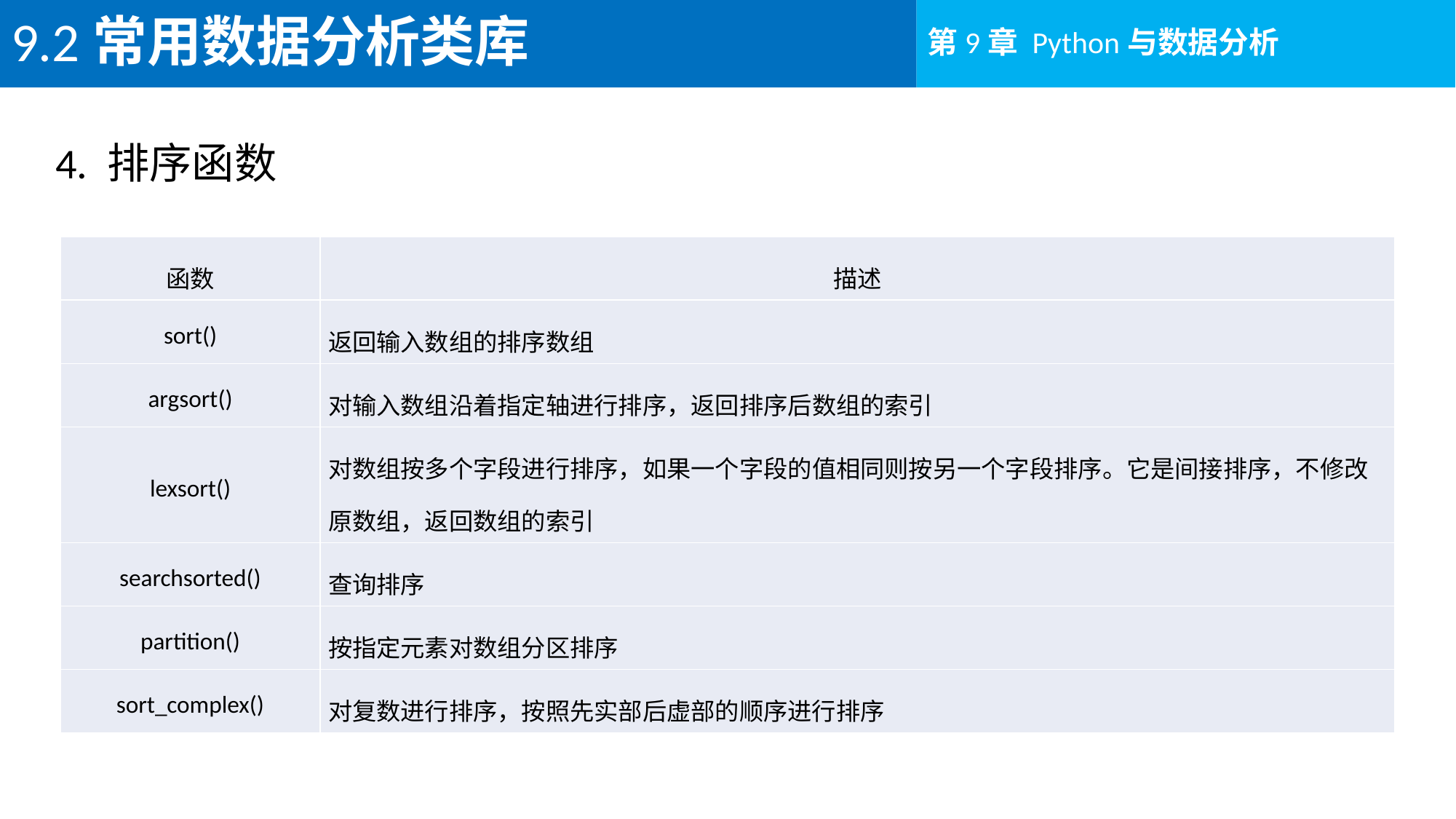

# 9.2常用数据分析类库
4. 排序函数
| 函数 | 描述 |
| --- | --- |
| sort() | 返回输入数组的排序数组 |
| argsort() | 对输入数组沿着指定轴进行排序，返回排序后数组的索引 |
| lexsort() | 对数组按多个字段进行排序，如果一个字段的值相同则按另一个字段排序。它是间接排序，不修改原数组，返回数组的索引 |
| searchsorted() | 查询排序 |
| partition() | 按指定元素对数组分区排序 |
| sort\_complex() | 对复数进行排序，按照先实部后虚部的顺序进行排序 |